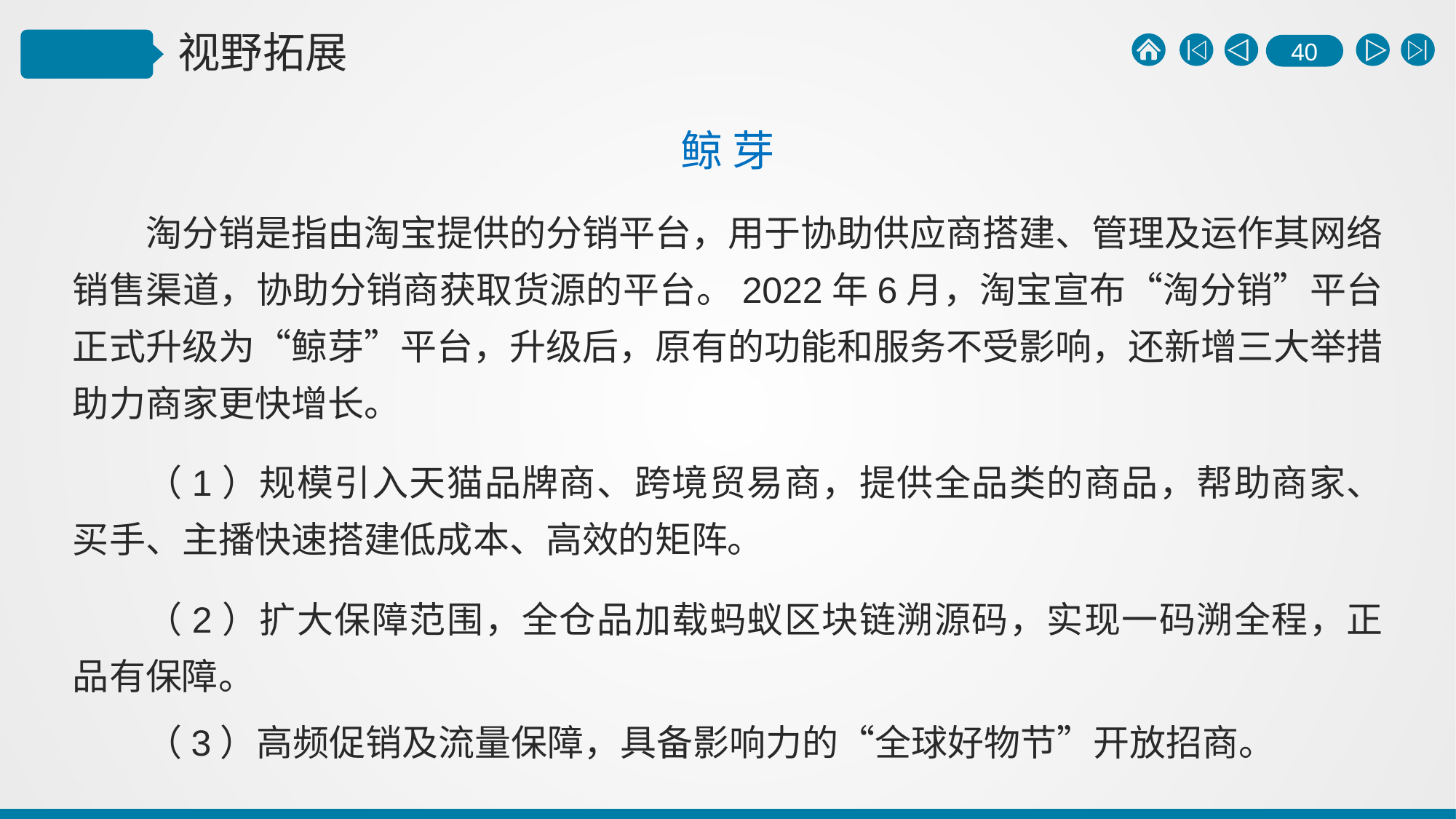

鲸 芽
淘分销是指由淘宝提供的分销平台，用于协助供应商搭建、管理及运作其网络销售渠道，协助分销商获取货源的平台。2022年6月，淘宝宣布“淘分销”平台正式升级为“鲸芽”平台，升级后，原有的功能和服务不受影响，还新增三大举措助力商家更快增长。
（1）规模引入天猫品牌商、跨境贸易商，提供全品类的商品，帮助商家、买手、主播快速搭建低成本、高效的矩阵。
（2）扩大保障范围，全仓品加载蚂蚁区块链溯源码，实现一码溯全程，正品有保障。
（3）高频促销及流量保障，具备影响力的“全球好物节”开放招商。